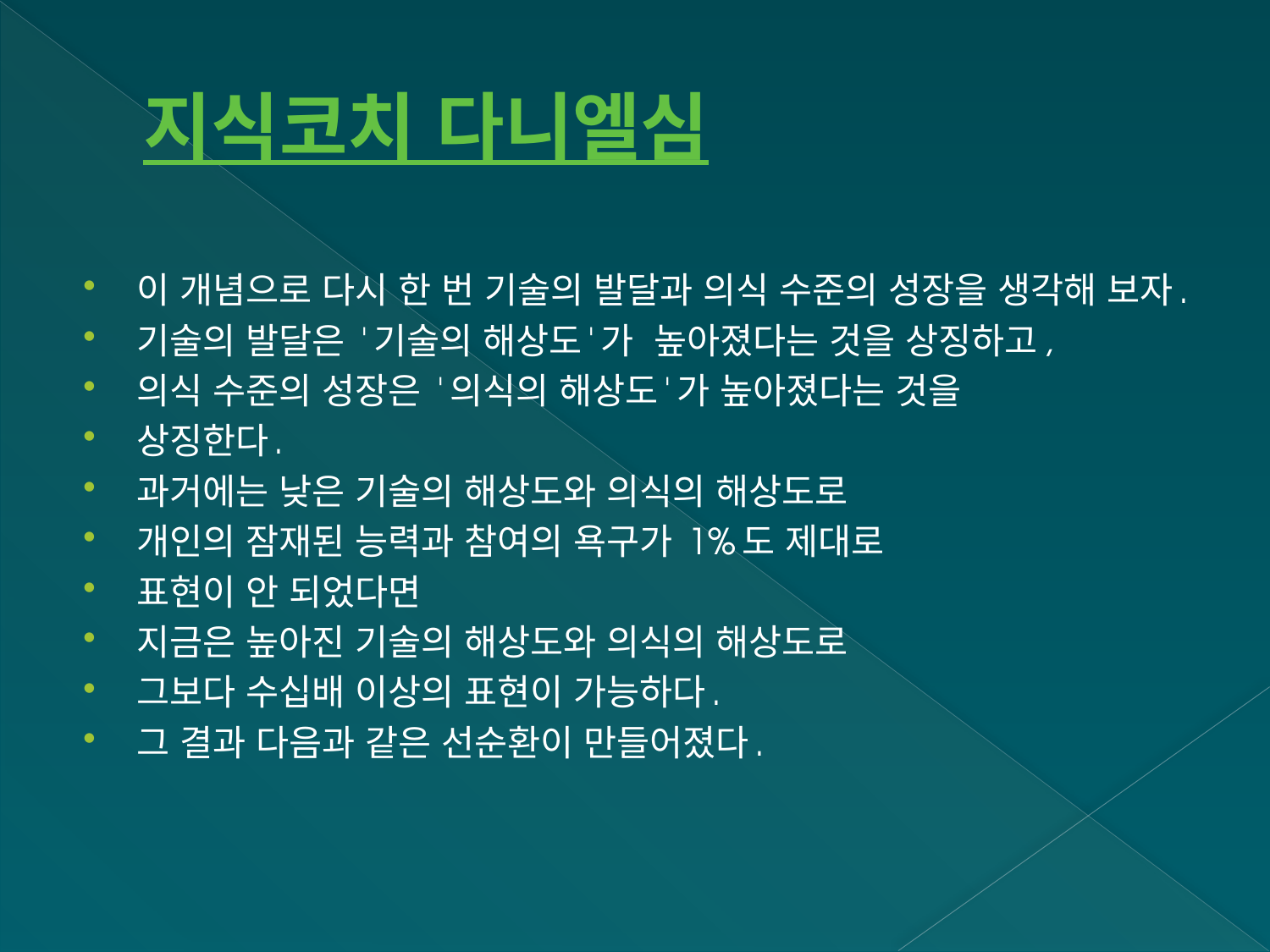

# 지식코치 다니엘심
이 개념으로 다시 한 번 기술의 발달과 의식 수준의 성장을 생각해 보자.
기술의 발달은 '기술의 해상도'가  높아졌다는 것을 상징하고,
의식 수준의 성장은 '의식의 해상도'가 높아졌다는 것을
상징한다.
과거에는 낮은 기술의 해상도와 의식의 해상도로
개인의 잠재된 능력과 참여의 욕구가 1%도 제대로
표현이 안 되었다면
지금은 높아진 기술의 해상도와 의식의 해상도로
그보다 수십배 이상의 표현이 가능하다.
그 결과 다음과 같은 선순환이 만들어졌다.